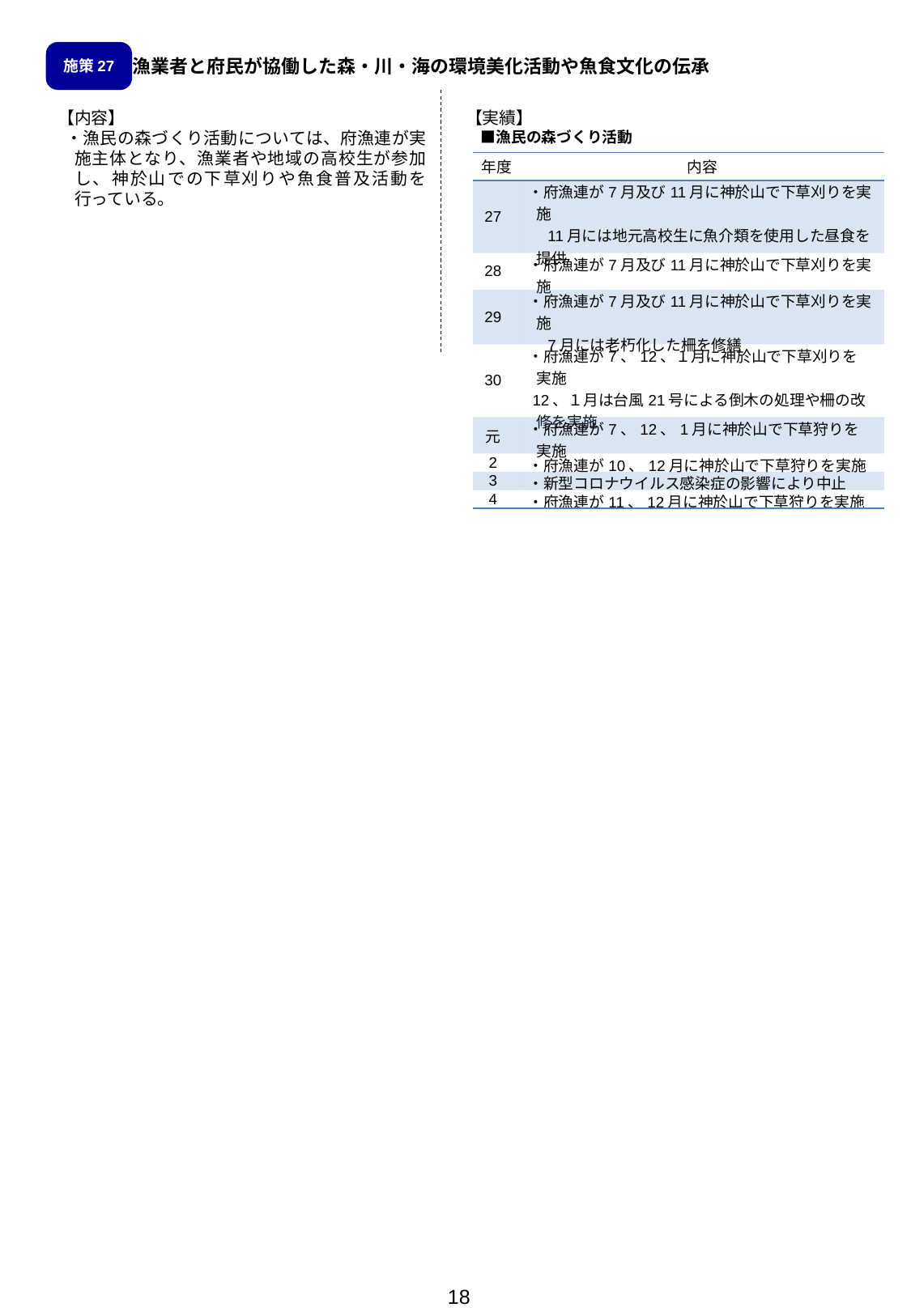

施策27
漁業者と府民が協働した森・川・海の環境美化活動や魚食文化の伝承
【内容】
・漁民の森づくり活動については、府漁連が実施主体となり、漁業者や地域の高校生が参加し、神於山での下草刈りや魚食普及活動を行っている。
【実績】
　■漁民の森づくり活動
| 年度 | 内容 |
| --- | --- |
| 27 | ・府漁連が7月及び11月に神於山で下草刈りを実施 　11月には地元高校生に魚介類を使用した昼食を提供 |
| 28 | ・府漁連が7月及び11月に神於山で下草刈りを実施 |
| 29 | ・府漁連が7月及び11月に神於山で下草刈りを実施 　7月には老朽化した柵を修繕 |
| 30 | ・府漁連が7、12、１月に神於山で下草刈りを実施 12、１月は台風21号による倒木の処理や柵の改修を実施 |
| 元 | ・府漁連が7、12、1月に神於山で下草狩りを実施 |
| 2 | ・府漁連が10、12月に神於山で下草狩りを実施 |
| 3 | ・新型コロナウイルス感染症の影響により中止 |
| 4 | ・府漁連が11、12月に神於山で下草狩りを実施 |
18